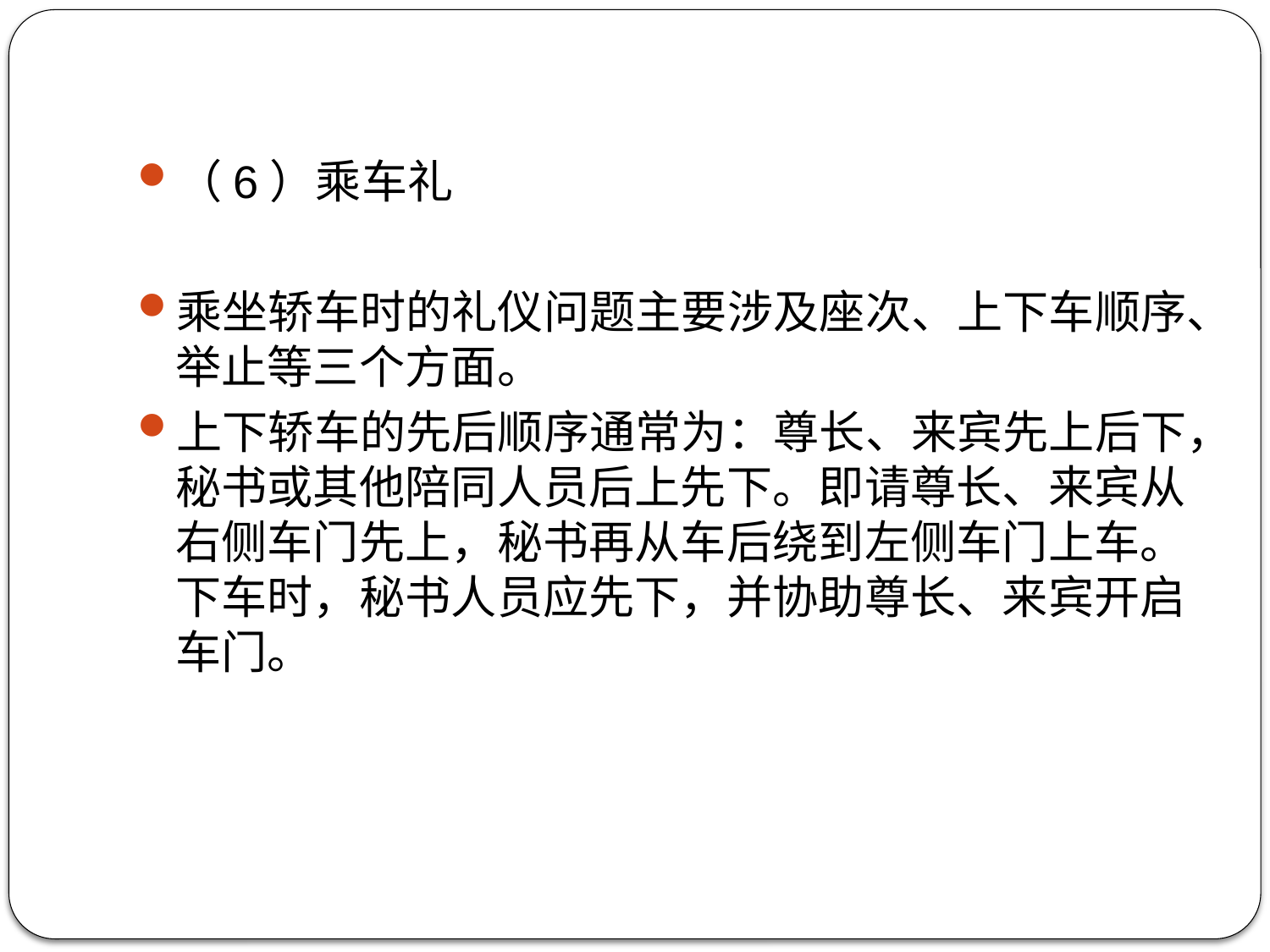

（6）乘车礼

乘坐轿车时的礼仪问题主要涉及座次、上下车顺序、举止等三个方面。
上下轿车的先后顺序通常为：尊长、来宾先上后下，秘书或其他陪同人员后上先下。即请尊长、来宾从右侧车门先上，秘书再从车后绕到左侧车门上车。下车时，秘书人员应先下，并协助尊长、来宾开启车门。